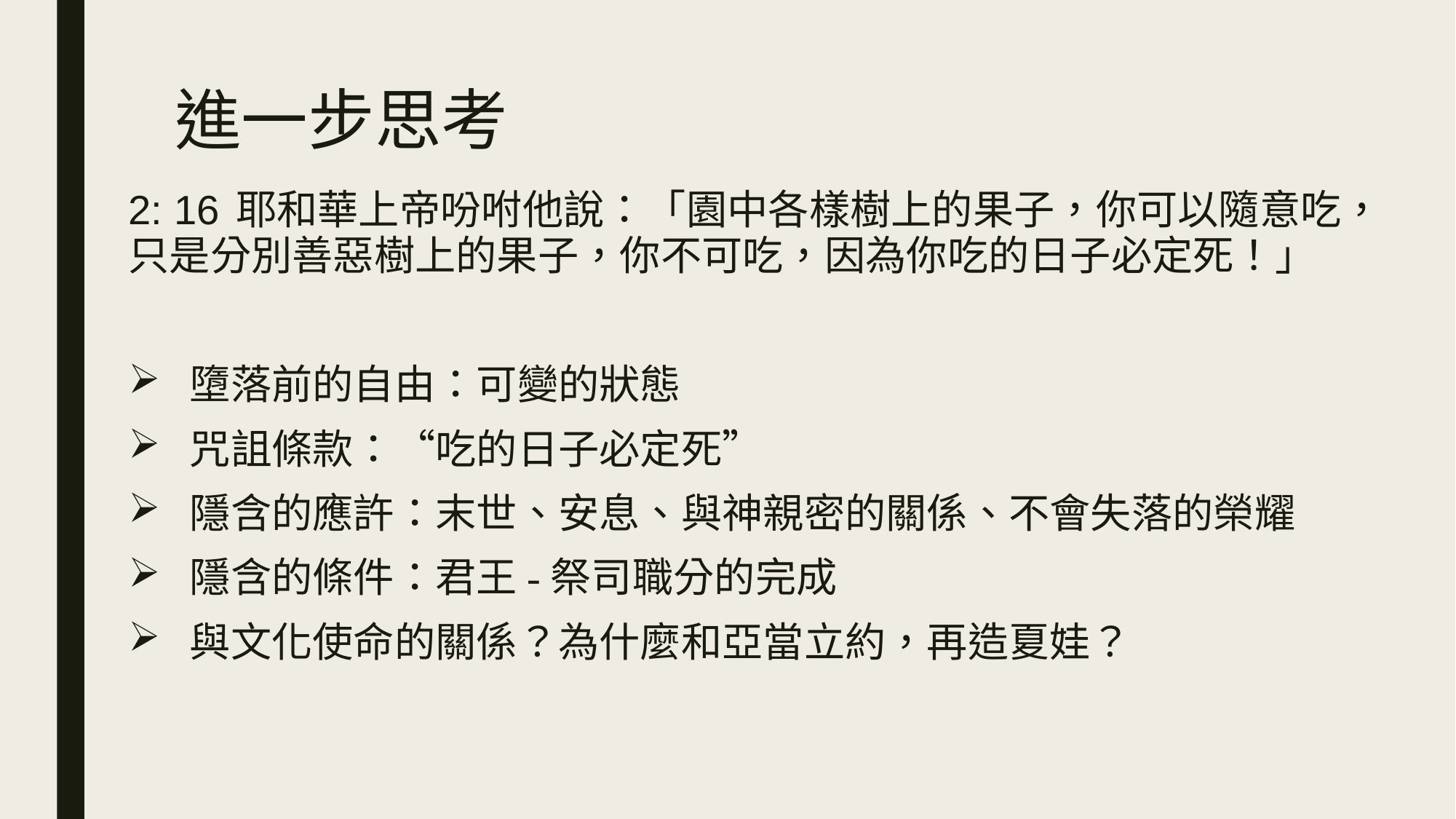

# 進一步思考
2: 16 耶和華上帝吩咐他說：「園中各樣樹上的果子，你可以隨意吃， 只是分別善惡樹上的果子，你不可吃，因為你吃的日子必定死！」

墮落前的自由：可變的狀態
咒詛條款：“吃的日子必定死”
隱含的應許：末世、安息、與神親密的關係、不會失落的榮耀
隱含的條件：君王-祭司職分的完成
與文化使命的關係？為什麼和亞當立約，再造夏娃？